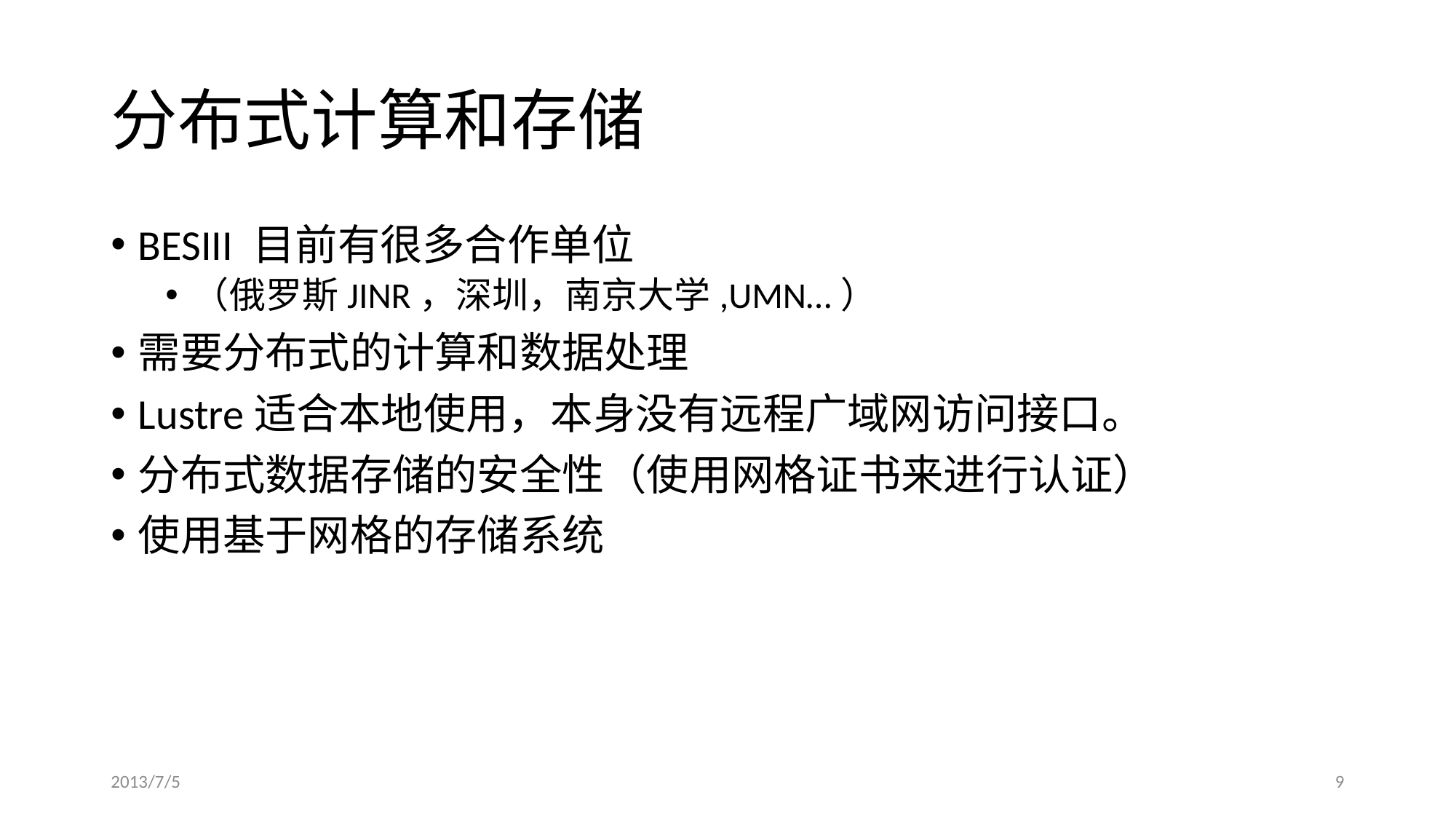

# 分布式计算和存储
BESIII 目前有很多合作单位
（俄罗斯JINR，深圳，南京大学,UMN…）
需要分布式的计算和数据处理
Lustre适合本地使用，本身没有远程广域网访问接口。
分布式数据存储的安全性（使用网格证书来进行认证）
使用基于网格的存储系统

2013/7/5
9